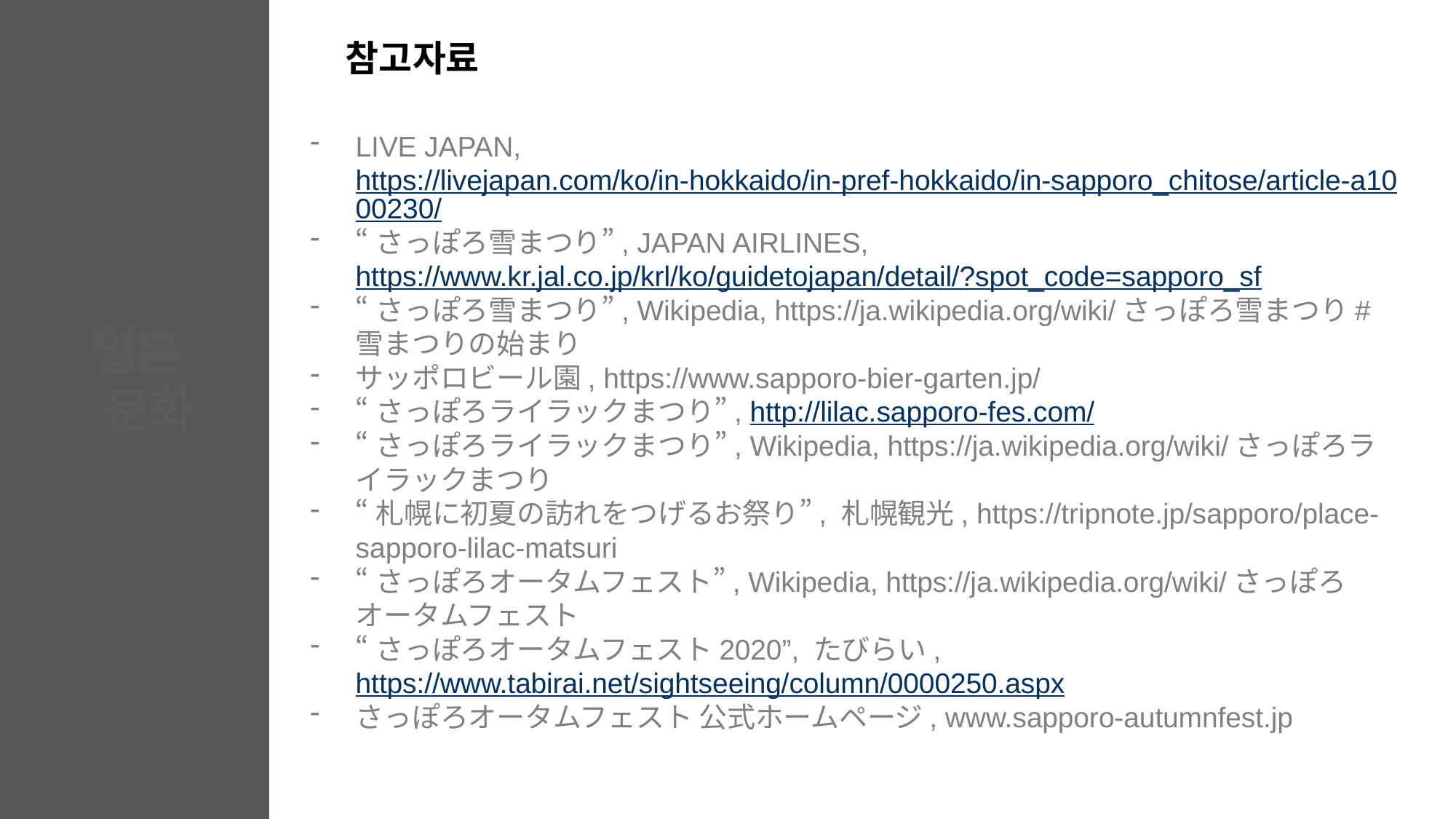

참고자료
LIVE JAPAN, https://livejapan.com/ko/in-hokkaido/in-pref-hokkaido/in-sapporo_chitose/article-a1000230/
“さっぽろ雪まつり”, JAPAN AIRLINES, https://www.kr.jal.co.jp/krl/ko/guidetojapan/detail/?spot_code=sapporo_sf
“さっぽろ雪まつり”, Wikipedia, https://ja.wikipedia.org/wiki/さっぽろ雪まつり#雪まつりの始まり
サッポロビール園, https://www.sapporo-bier-garten.jp/
“さっぽろライラックまつり”, http://lilac.sapporo-fes.com/
“さっぽろライラックまつり”, Wikipedia, https://ja.wikipedia.org/wiki/さっぽろライラックまつり
“札幌に初夏の訪れをつげるお祭り”, 札幌観光, https://tripnote.jp/sapporo/place-sapporo-lilac-matsuri
“さっぽろオータムフェスト”, Wikipedia, https://ja.wikipedia.org/wiki/さっぽろオータムフェスト
“さっぽろオータムフェスト2020”, たびらい, https://www.tabirai.net/sightseeing/column/0000250.aspx
さっぽろオータムフェスト 公式ホームページ, www.sapporo-autumnfest.jp
일본
 문화